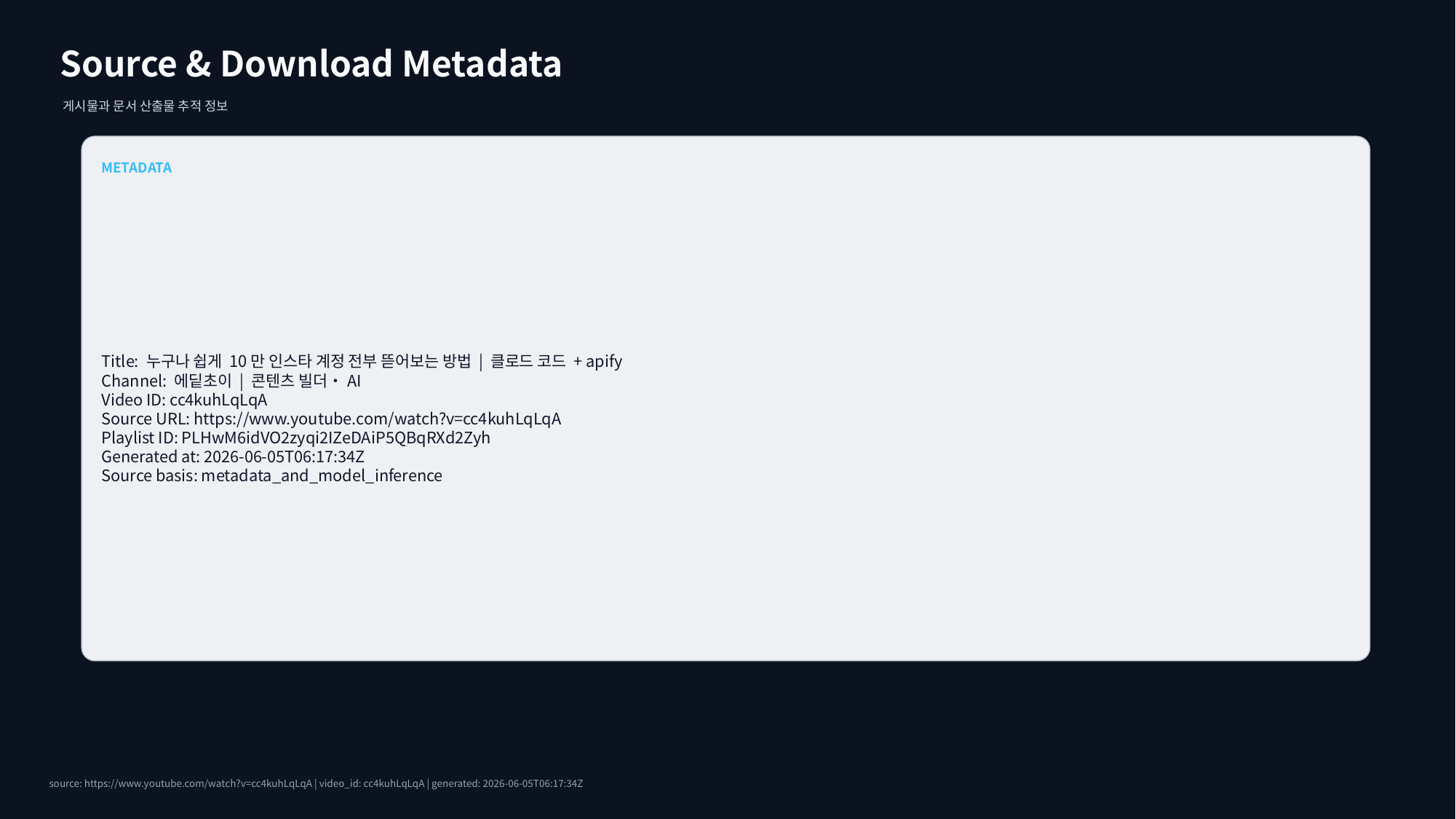

Source & Download Metadata
게시물과 문서 산출물 추적 정보

METADATA
Title: 누구나 쉽게 10만 인스타 계정 전부 뜯어보는 방법 | 클로드 코드 + apify
Channel: 에딭초이 | 콘텐츠 빌더•AI
Video ID: cc4kuhLqLqA
Source URL: https://www.youtube.com/watch?v=cc4kuhLqLqA
Playlist ID: PLHwM6idVO2zyqi2IZeDAiP5QBqRXd2Zyh
Generated at: 2026-06-05T06:17:34Z
Source basis: metadata_and_model_inference
source: https://www.youtube.com/watch?v=cc4kuhLqLqA | video_id: cc4kuhLqLqA | generated: 2026-06-05T06:17:34Z